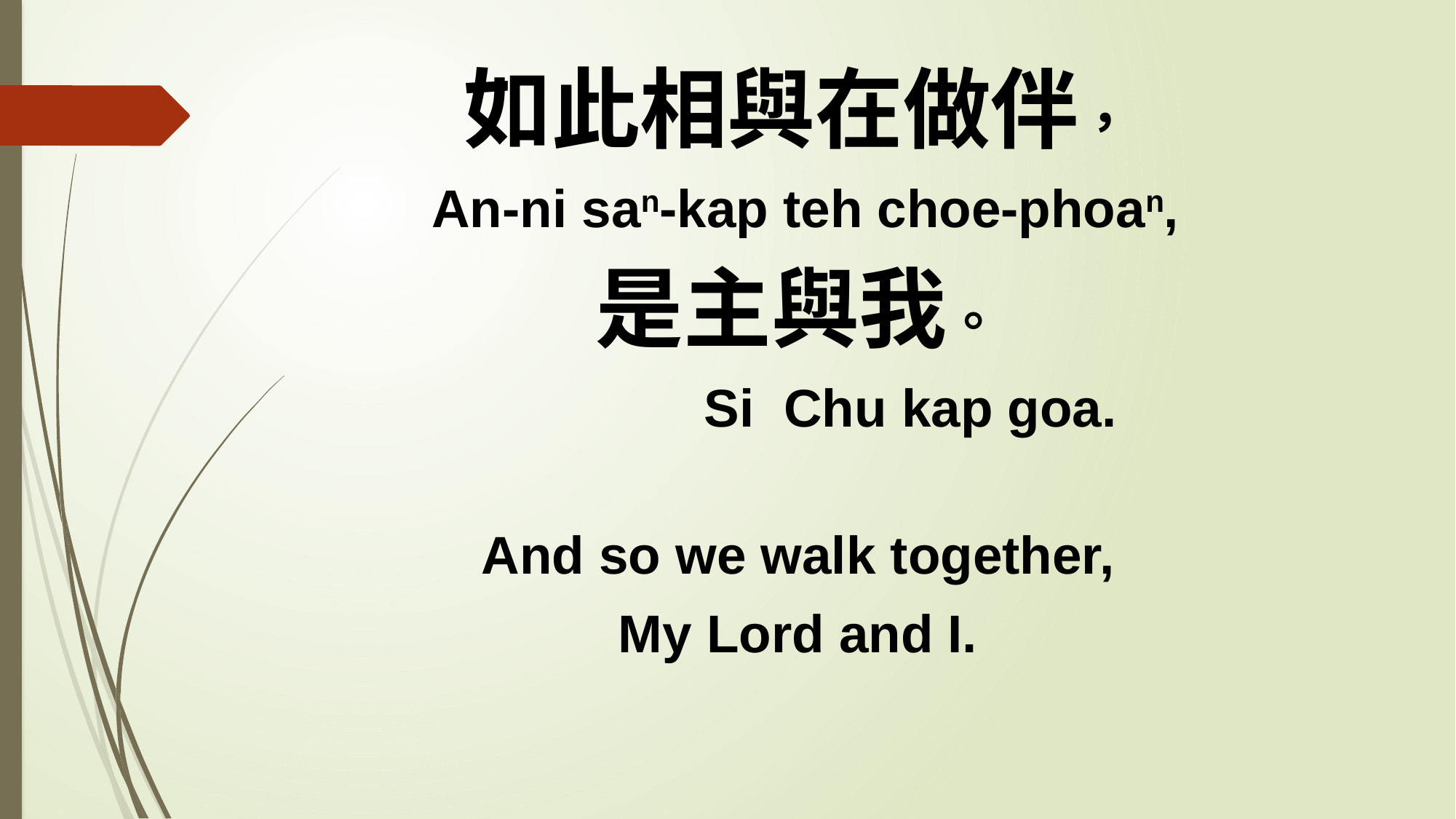

如此相與在做伴，
 An-ni san-kap teh choe-phoan,
是主與我。
                             Si  Chu kap goa.

And so we walk together,
My Lord and I.